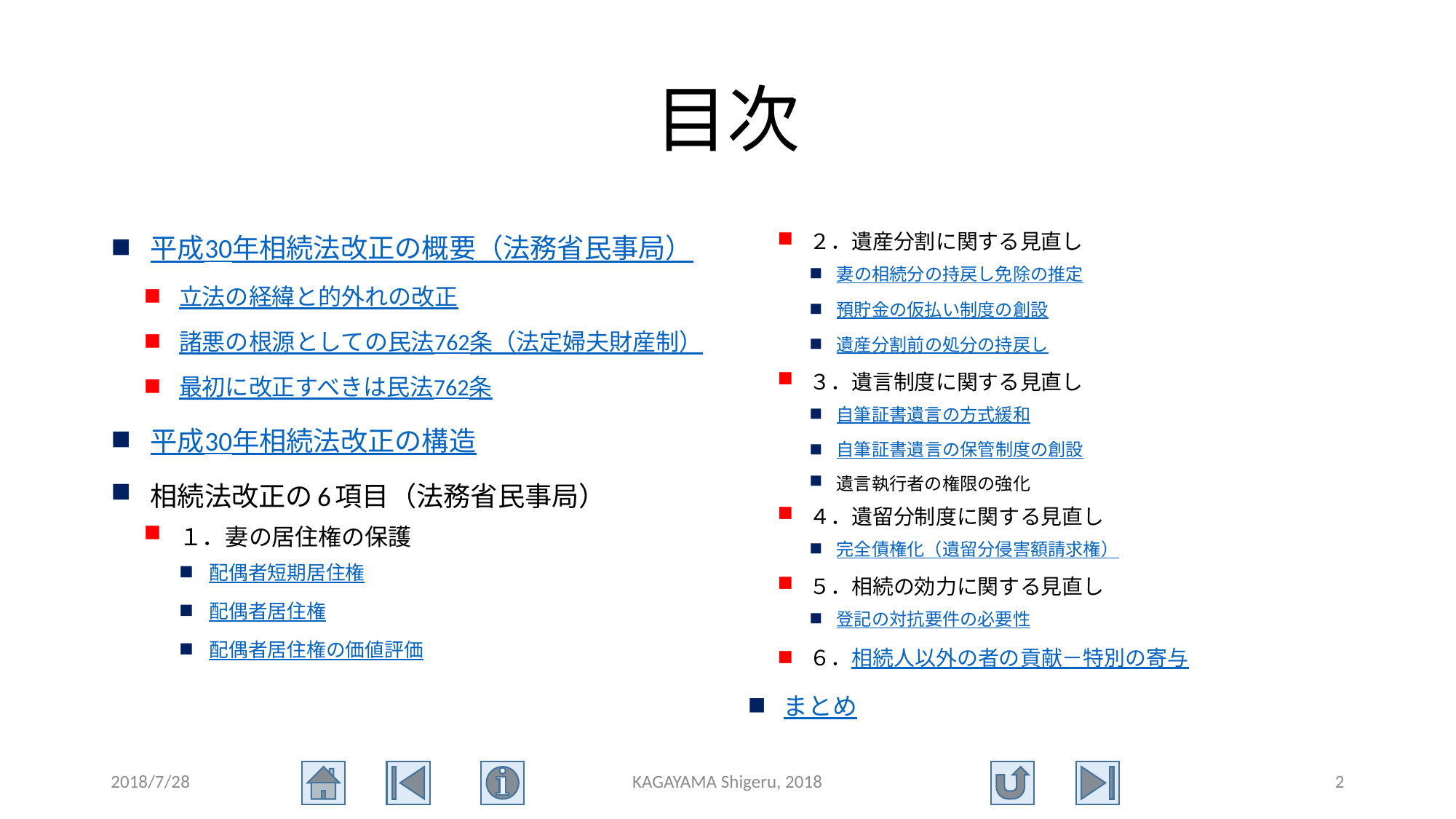

# 目次
平成30年相続法改正の概要（法務省民事局）
立法の経緯と的外れの改正
諸悪の根源としての民法762条（法定婦夫財産制）
最初に改正すべきは民法762条
平成30年相続法改正の構造
相続法改正の6項目（法務省民事局）
１．妻の居住権の保護
配偶者短期居住権
配偶者居住権
配偶者居住権の価値評価

２．遺産分割に関する見直し
妻の相続分の持戻し免除の推定
預貯金の仮払い制度の創設
遺産分割前の処分の持戻し
３．遺言制度に関する見直し
自筆証書遺言の方式緩和
自筆証書遺言の保管制度の創設
遺言執行者の権限の強化
４．遺留分制度に関する見直し
完全債権化（遺留分侵害額請求権）
５．相続の効力に関する見直し
登記の対抗要件の必要性
６．相続人以外の者の貢献－特別の寄与
まとめ
2018/7/28
KAGAYAMA Shigeru, 2018
2